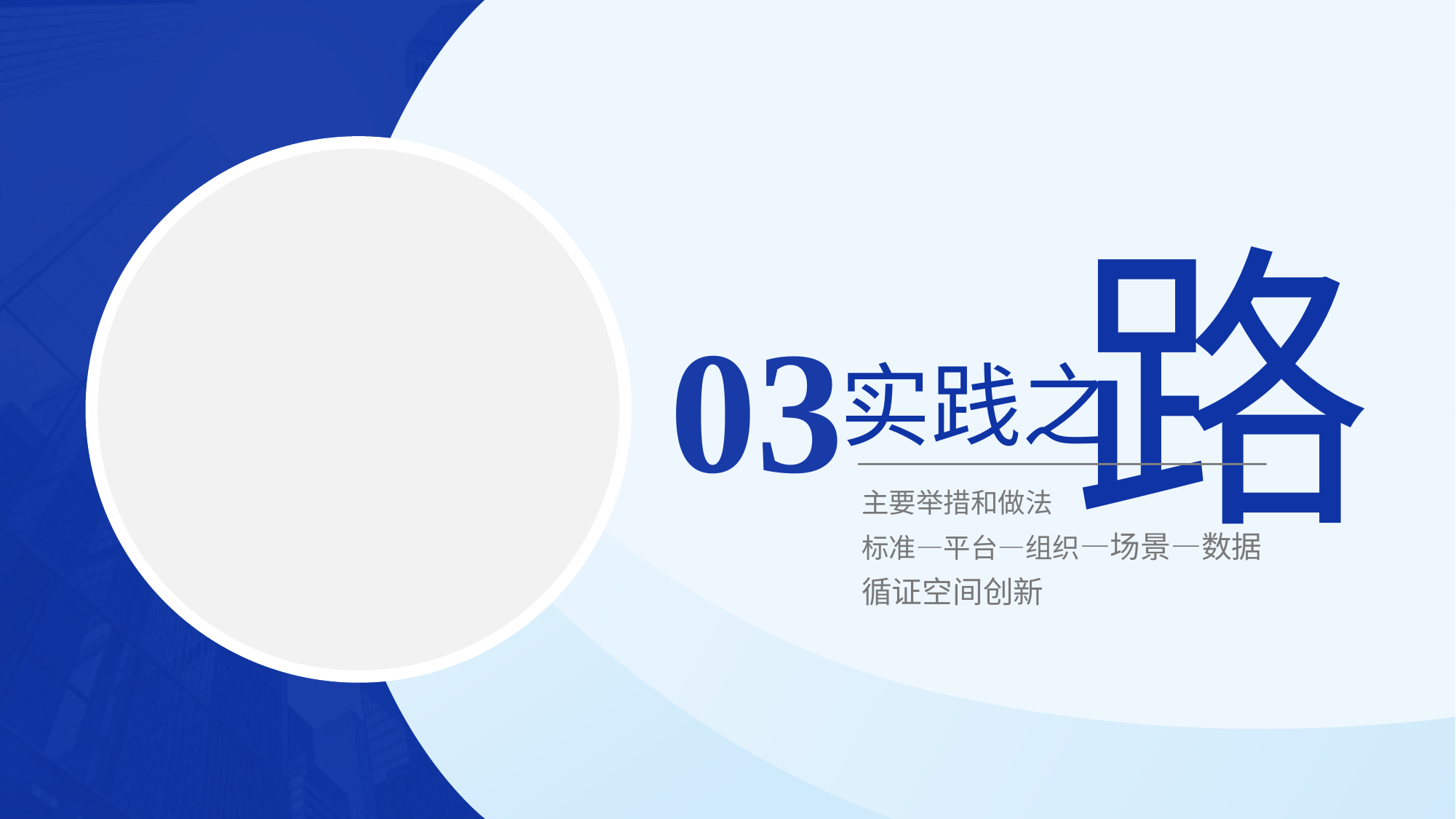

路
03
# 实践之
主要举措和做法
标准—平台—组织—场景—数据
循证空间创新